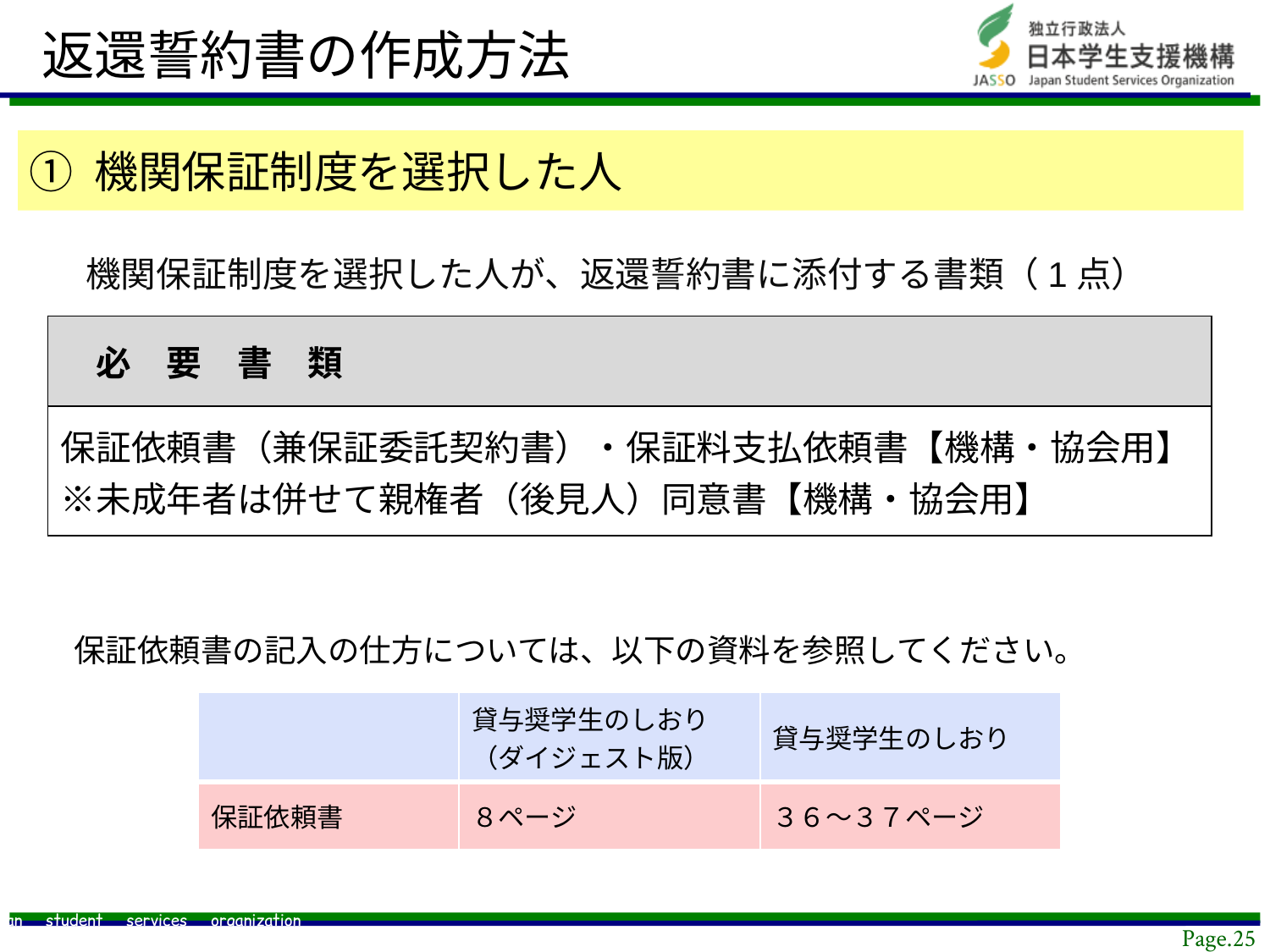

返還誓約書の作成方法
① 機関保証制度を選択した人
機関保証制度を選択した人が、返還誓約書に添付する書類（1点）

| 必　要　書　類 |
| --- |
| 保証依頼書（兼保証委託契約書）・保証料支払依頼書【機構・協会用】※未成年者は併せて親権者（後見人）同意書【機構・協会用】 |
保証依頼書の記入の仕方については、以下の資料を参照してください。
|  | 貸与奨学生のしおり （ダイジェスト版） | 貸与奨学生のしおり |
| --- | --- | --- |
| 保証依頼書 | ８ページ | ３６～３７ページ |